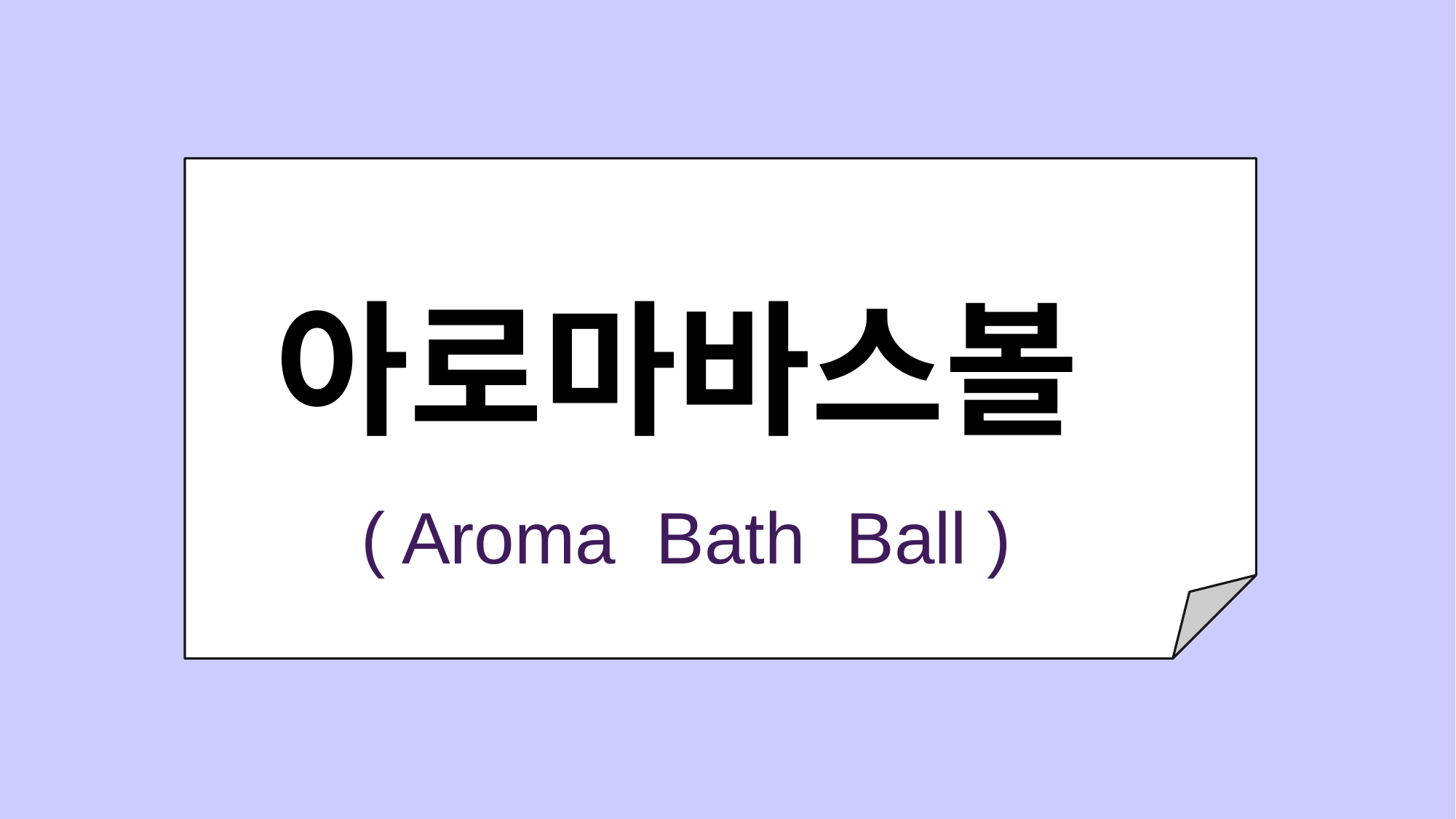

# 아로마바스볼

( Aroma  Bath  Ball )